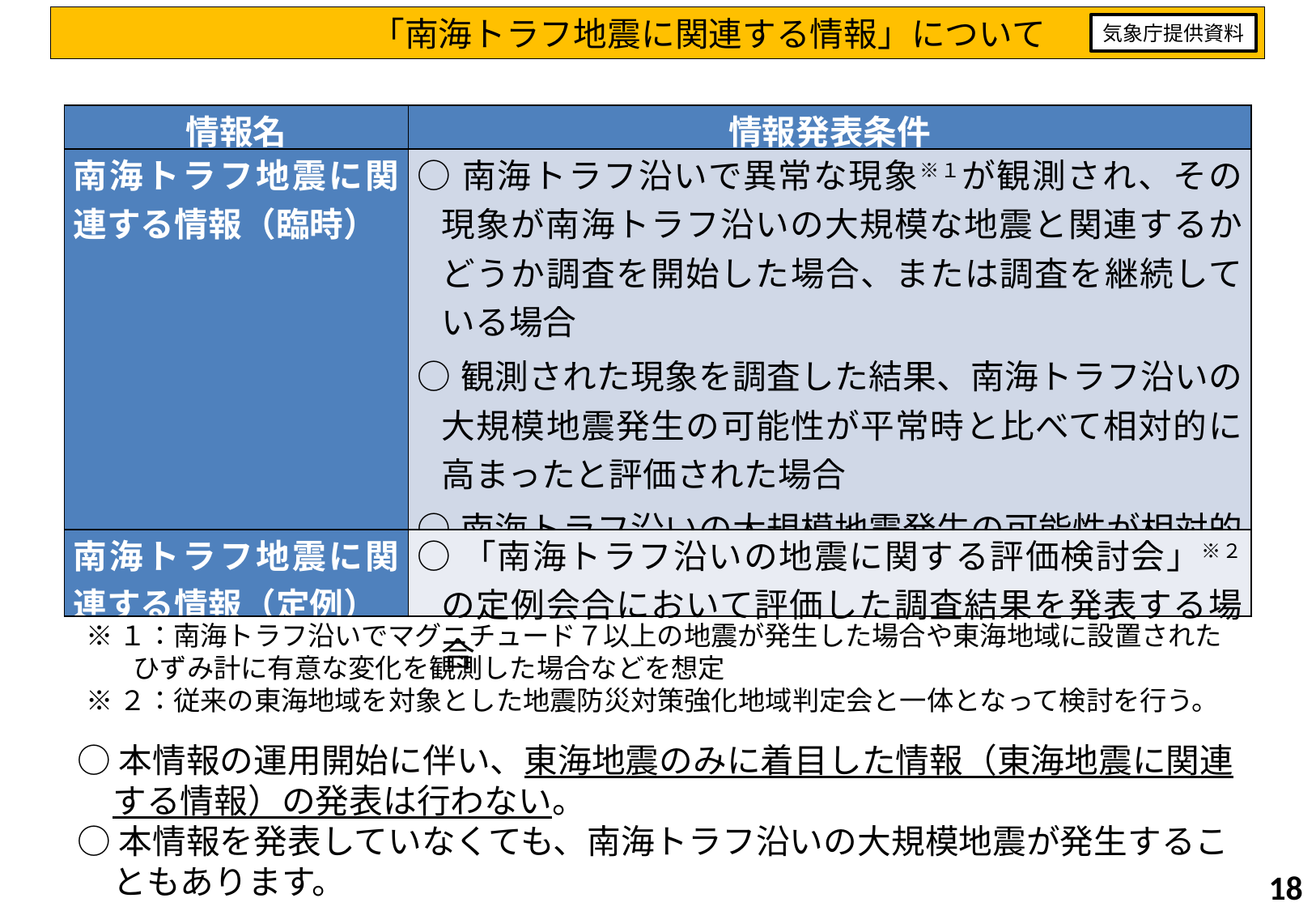

「南海トラフ地震に関連する情報」について
気象庁提供資料
| 情報名 | 情報発表条件 |
| --- | --- |
| 南海トラフ地震に関連する情報（臨時） | ○南海トラフ沿いで異常な現象※１が観測され、その現象が南海トラフ沿いの大規模な地震と関連するかどうか調査を開始した場合、または調査を継続している場合 ○観測された現象を調査した結果、南海トラフ沿いの大規模地震発生の可能性が平常時と比べて相対的に高まったと評価された場合 ○南海トラフ沿いの大規模地震発生の可能性が相対的に高まった状態ではなくなったと評価された場合 |
| 南海トラフ地震に関連する情報（定例） | ○「南海トラフ沿いの地震に関する評価検討会」※２の定例会合において評価した調査結果を発表する場合 |
※１：南海トラフ沿いでマグニチュード７以上の地震が発生した場合や東海地域に設置されたひずみ計に有意な変化を観測した場合などを想定
※２：従来の東海地域を対象とした地震防災対策強化地域判定会と一体となって検討を行う。
○本情報の運用開始に伴い、東海地震のみに着目した情報（東海地震に関連する情報）の発表は行わない。
○本情報を発表していなくても、南海トラフ沿いの大規模地震が発生することもあります。
18